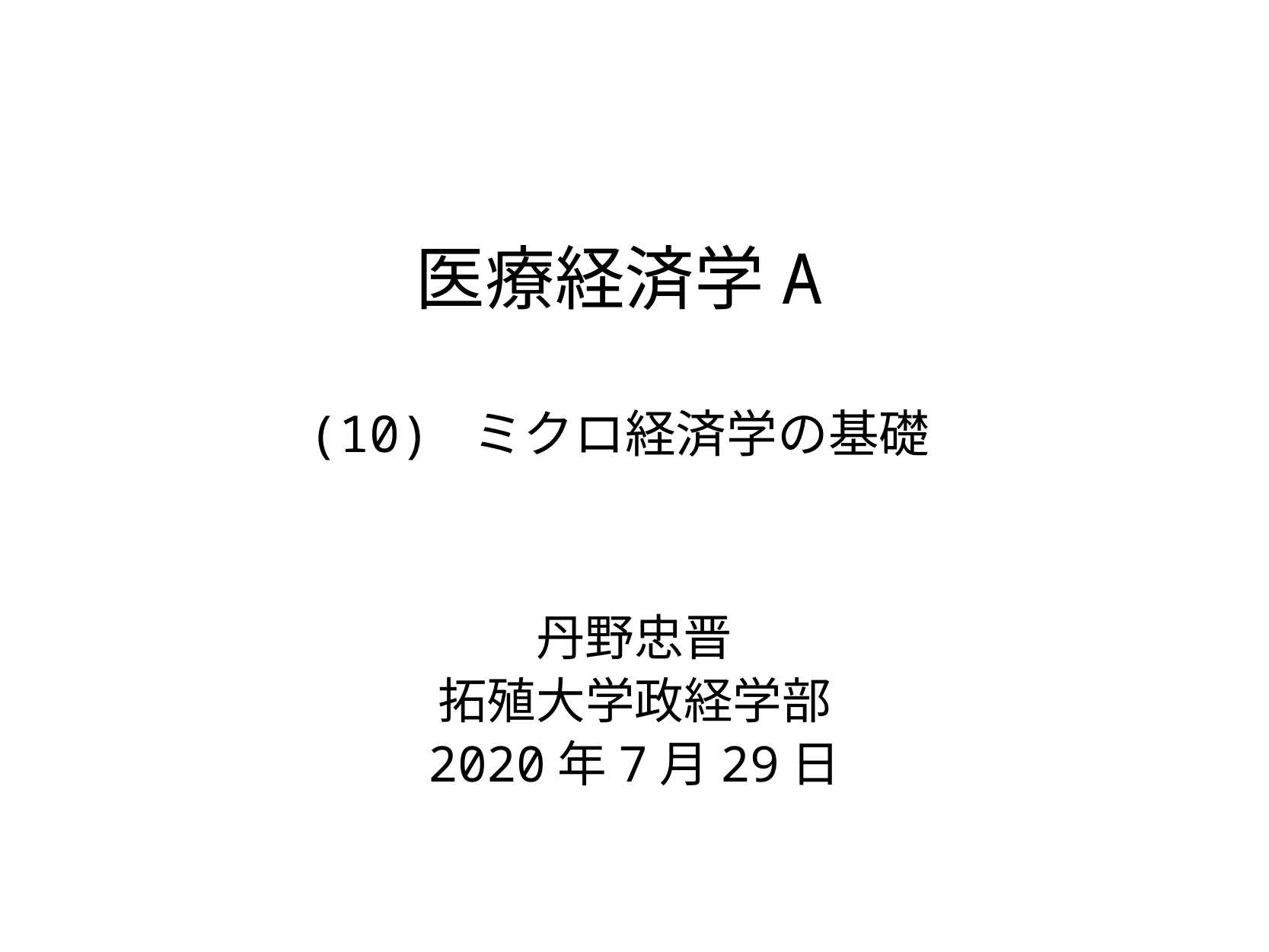

# 医療経済学A (10) ミクロ経済学の基礎

丹野忠晋
拓殖大学政経学部
2020年7月29日